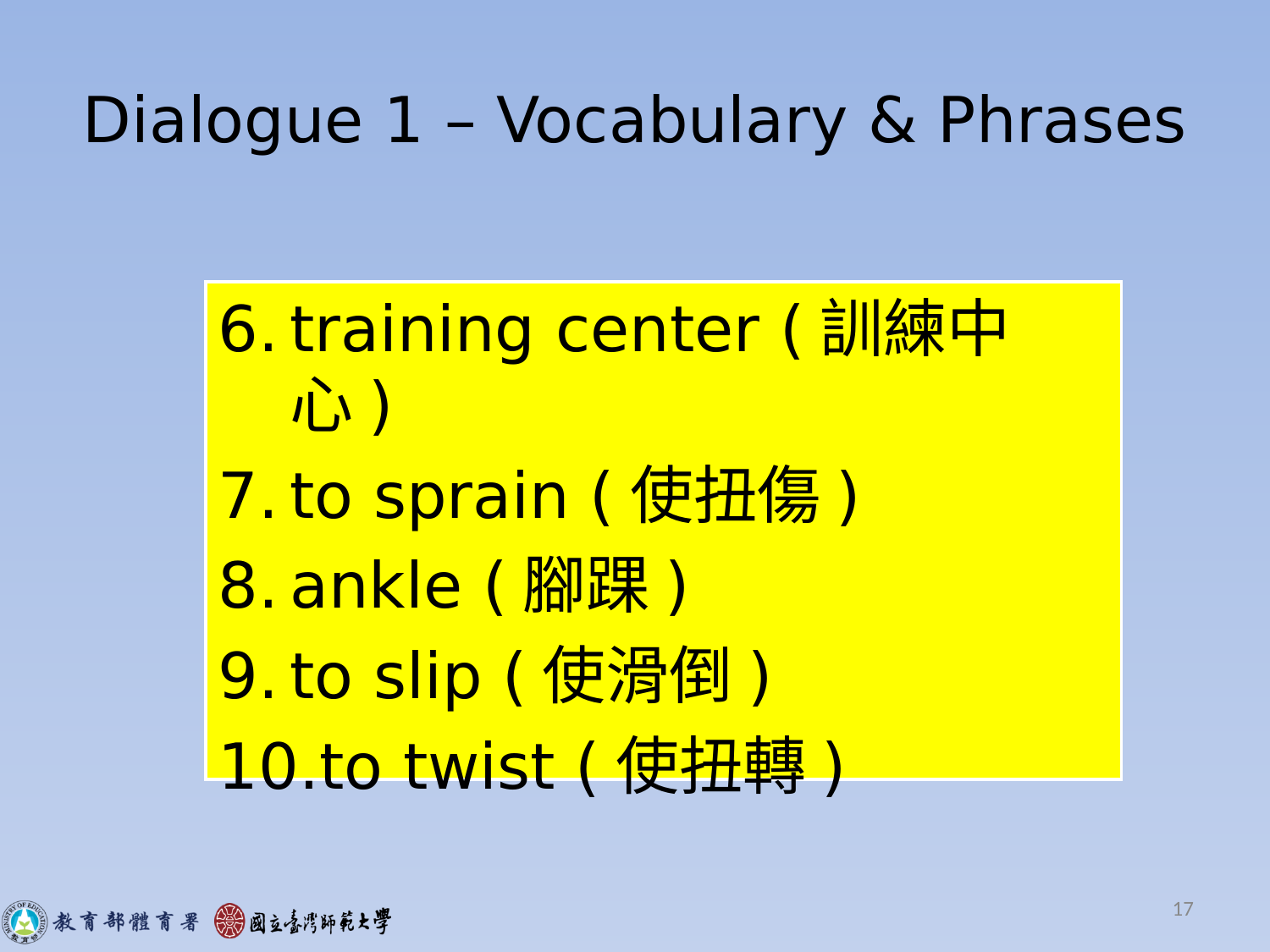

# Dialogue 1 – Vocabulary & Phrases
training center (訓練中心)
to sprain (使扭傷)
ankle (腳踝)
to slip (使滑倒)
to twist (使扭轉)

17